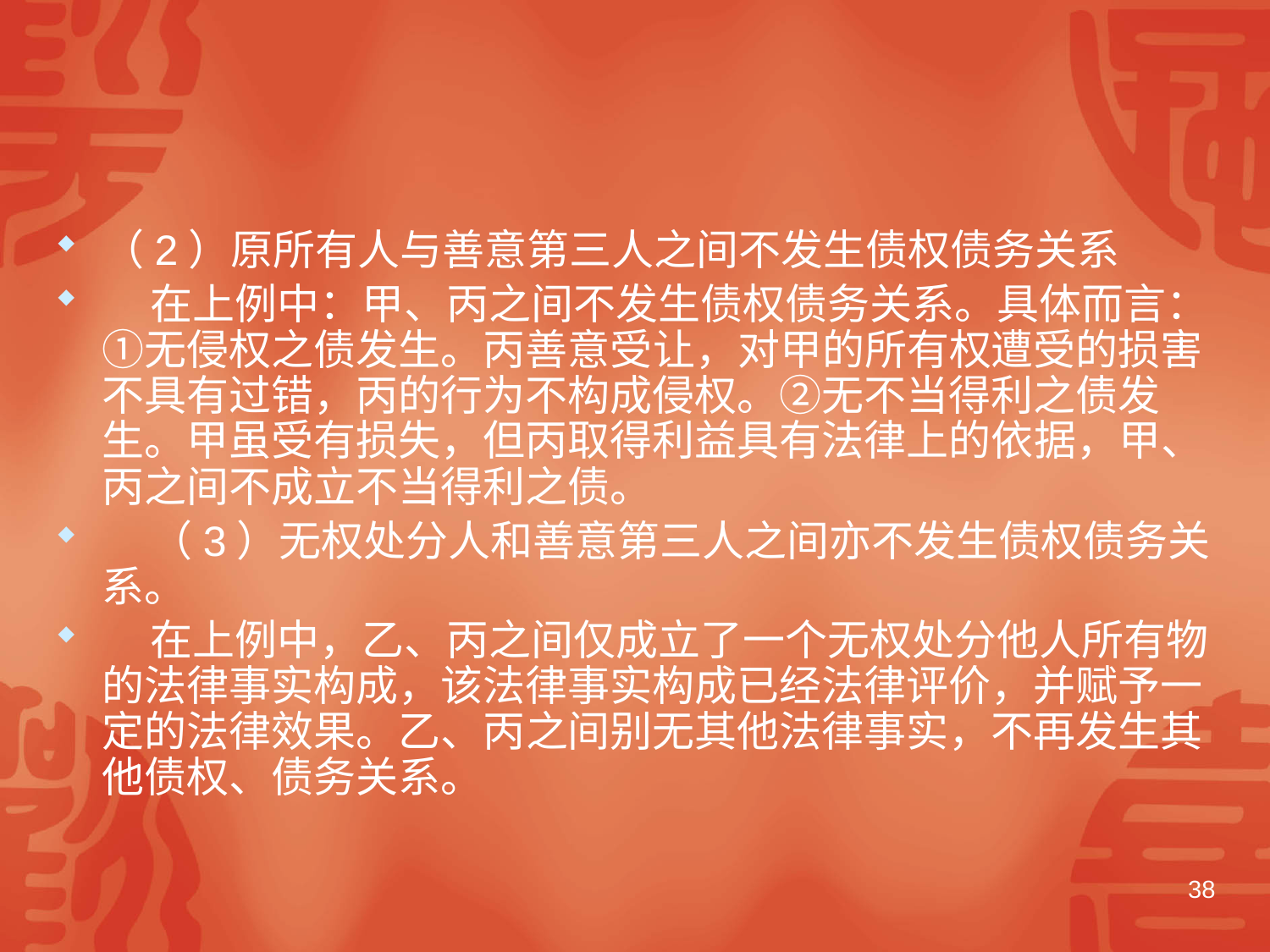

#
（2）原所有人与善意第三人之间不发生债权债务关系
    在上例中：甲、丙之间不发生债权债务关系。具体而言：①无侵权之债发生。丙善意受让，对甲的所有权遭受的损害不具有过错，丙的行为不构成侵权。②无不当得利之债发生。甲虽受有损失，但丙取得利益具有法律上的依据，甲、丙之间不成立不当得利之债。
    （3）无权处分人和善意第三人之间亦不发生债权债务关系。
    在上例中，乙、丙之间仅成立了一个无权处分他人所有物的法律事实构成，该法律事实构成已经法律评价，并赋予一定的法律效果。乙、丙之间别无其他法律事实，不再发生其他债权、债务关系。
38